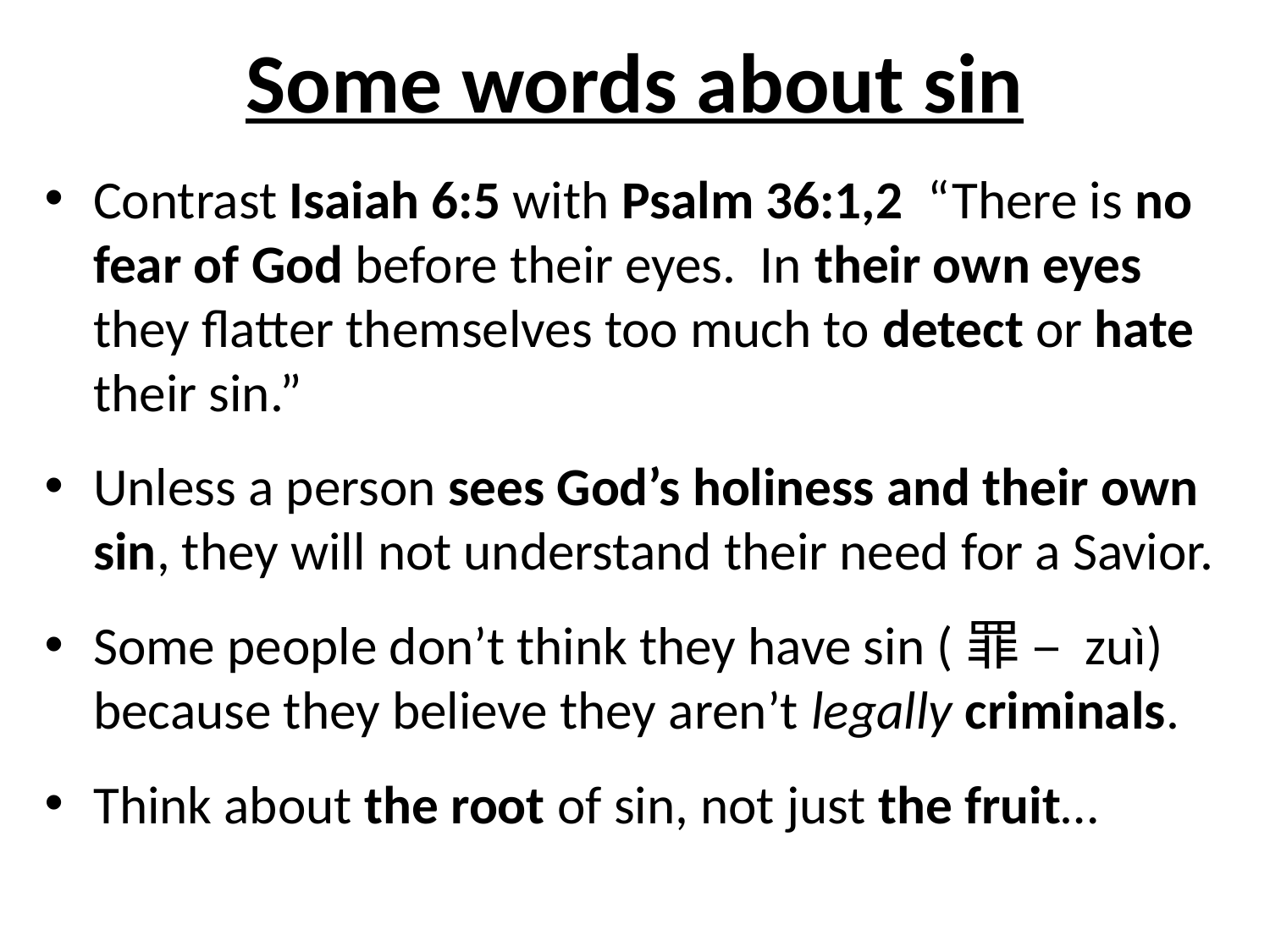

# Some words about sin
Contrast Isaiah 6:5 with Psalm 36:1,2  “There is no fear of God before their eyes.  In their own eyes they flatter themselves too much to detect or hate their sin.”
Unless a person sees God’s holiness and their own sin, they will not understand their need for a Savior.
Some people don’t think they have sin (罪 – zuì) because they believe they aren’t legally criminals.
Think about the root of sin, not just the fruit…